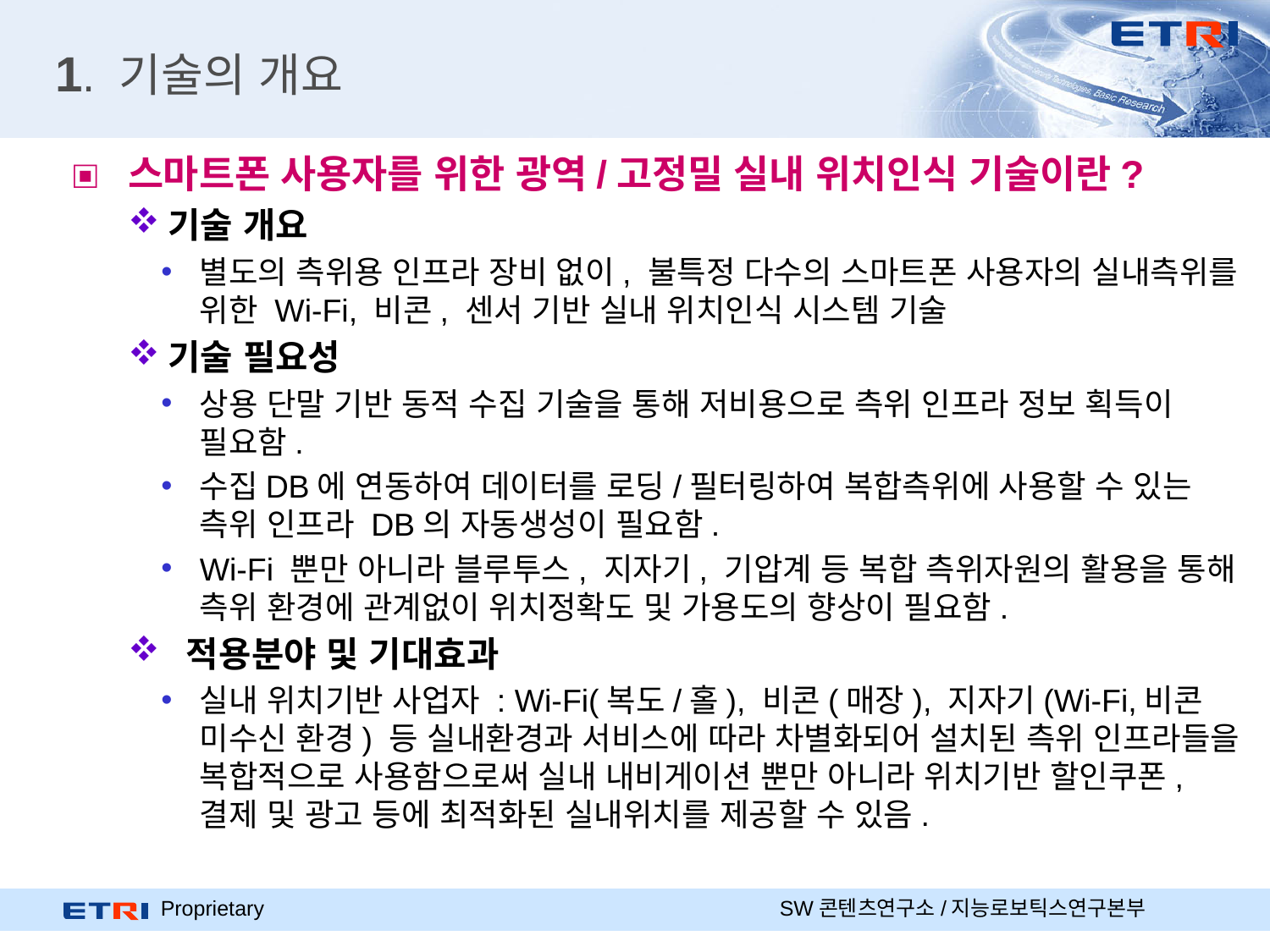

# 1. 기술의 개요
 스마트폰 사용자를 위한 광역/고정밀 실내 위치인식 기술이란?
기술 개요
별도의 측위용 인프라 장비 없이, 불특정 다수의 스마트폰 사용자의 실내측위를 위한 Wi-Fi, 비콘, 센서 기반 실내 위치인식 시스템 기술
기술 필요성
상용 단말 기반 동적 수집 기술을 통해 저비용으로 측위 인프라 정보 획득이 필요함.
수집DB에 연동하여 데이터를 로딩/필터링하여 복합측위에 사용할 수 있는 측위 인프라 DB의 자동생성이 필요함.
Wi-Fi 뿐만 아니라 블루투스, 지자기, 기압계 등 복합 측위자원의 활용을 통해 측위 환경에 관계없이 위치정확도 및 가용도의 향상이 필요함.
 적용분야 및 기대효과
실내 위치기반 사업자 : Wi-Fi(복도/홀), 비콘(매장), 지자기(Wi-Fi,비콘 미수신 환경) 등 실내환경과 서비스에 따라 차별화되어 설치된 측위 인프라들을 복합적으로 사용함으로써 실내 내비게이션 뿐만 아니라 위치기반 할인쿠폰, 결제 및 광고 등에 최적화된 실내위치를 제공할 수 있음.

SW콘텐츠연구소/지능로보틱스연구본부
3